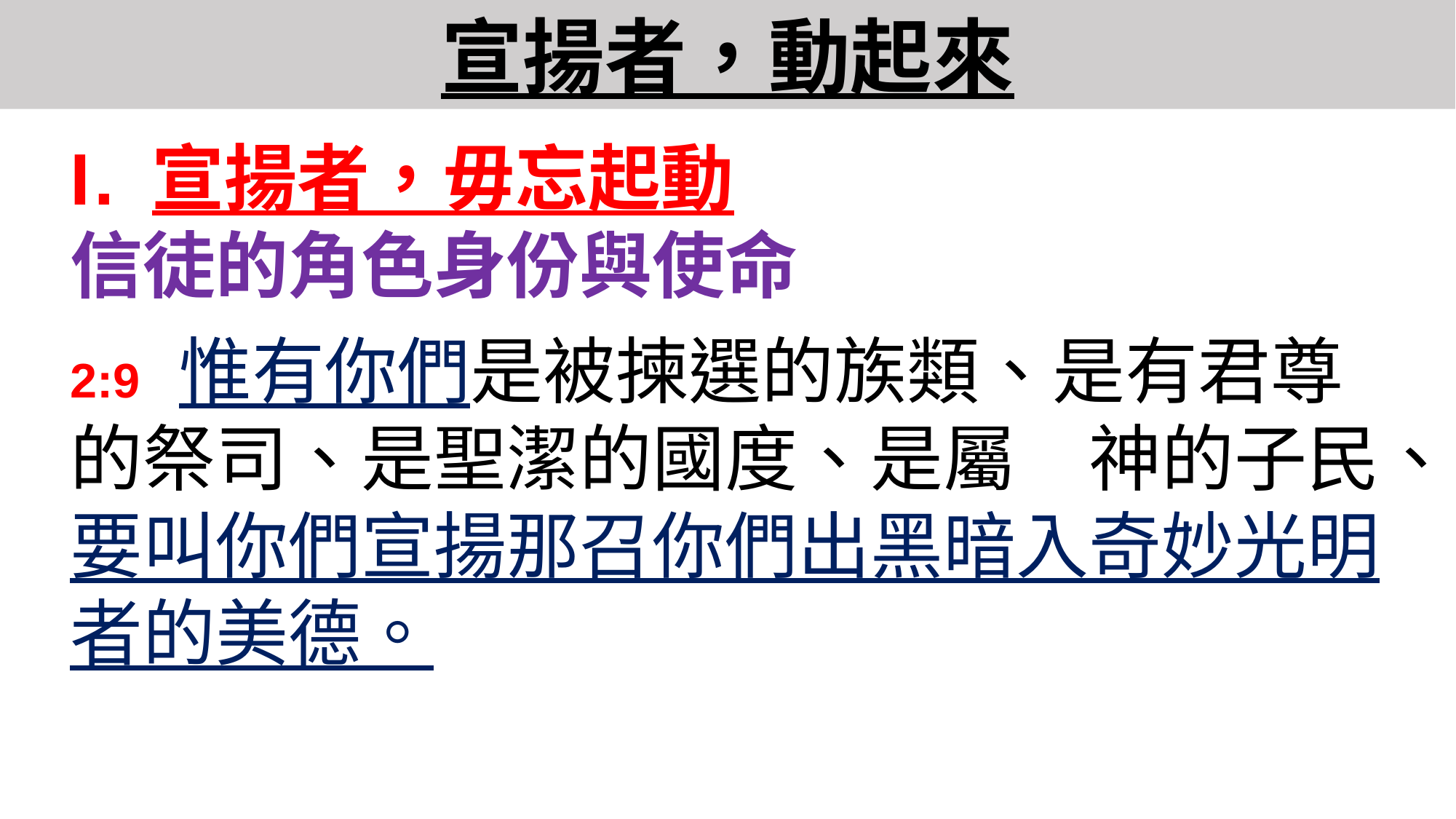

宣揚者，動起來
 宣揚者，毋忘起動
信徒的角色身份與使命

2:9	惟有你們是被揀選的族類、是有君尊的祭司、是聖潔的國度、是屬　神的子民、要叫你們宣揚那召你們出黑暗入奇妙光明者的美德。